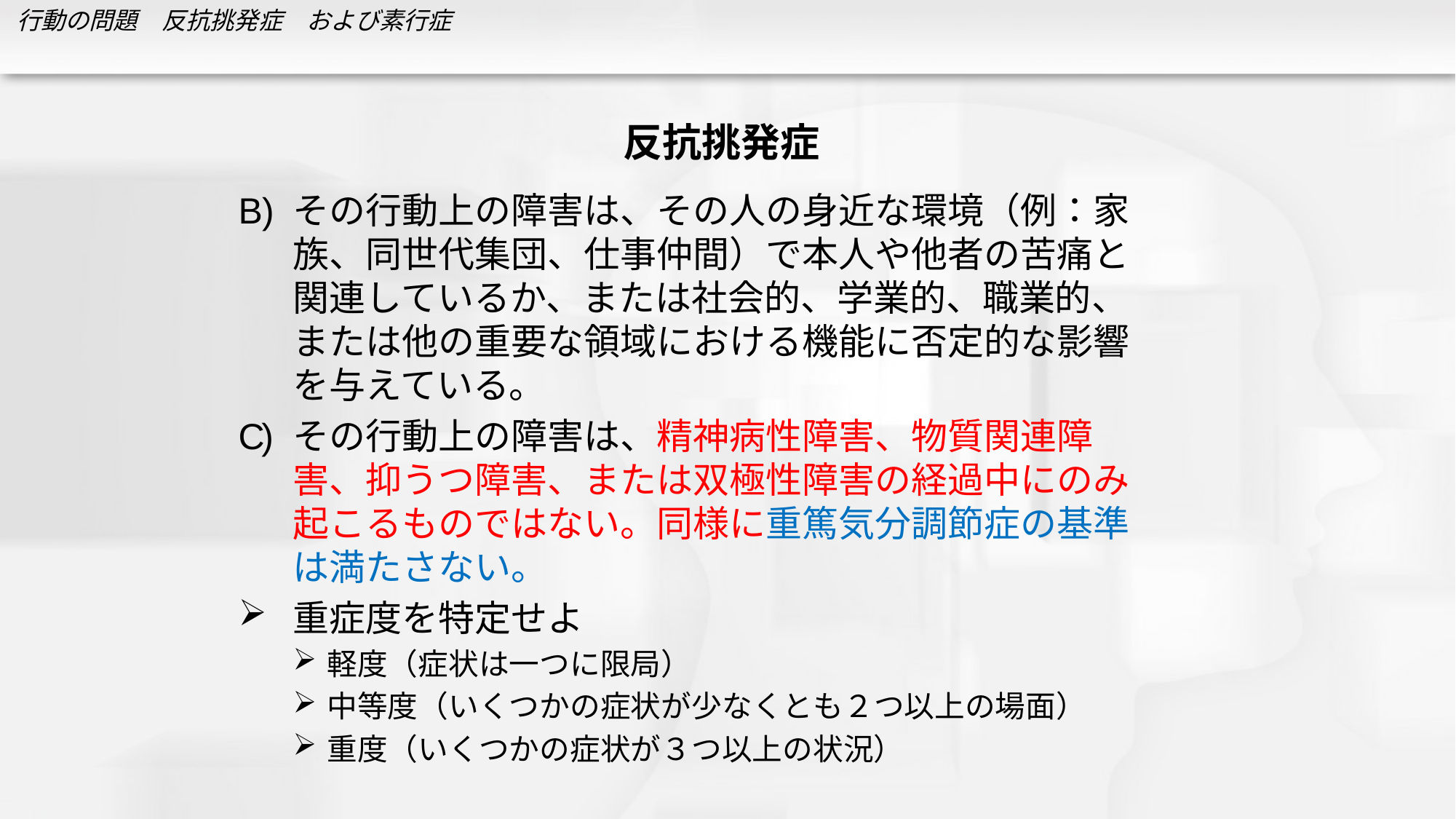

# 反抗挑発症
その行動上の障害は、その人の身近な環境（例：家族、同世代集団、仕事仲間）で本人や他者の苦痛と関連しているか、または社会的、学業的、職業的、または他の重要な領域における機能に否定的な影響を与えている。
その行動上の障害は、精神病性障害、物質関連障害、抑うつ障害、または双極性障害の経過中にのみ起こるものではない。同様に重篤気分調節症の基準は満たさない。
重症度を特定せよ
軽度（症状は一つに限局）
中等度（いくつかの症状が少なくとも２つ以上の場面）
重度（いくつかの症状が３つ以上の状況）